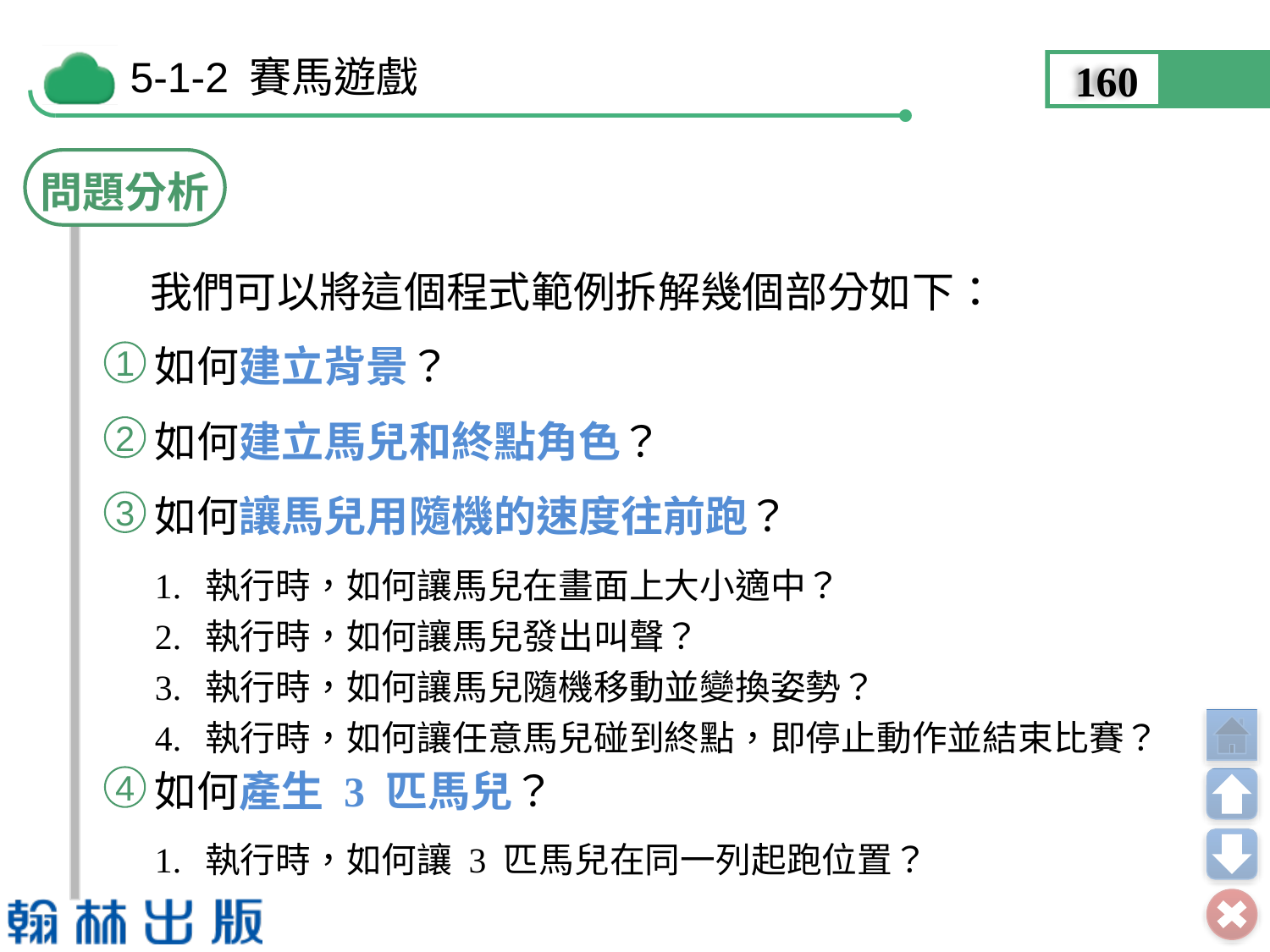

160
問題分析

我們可以將這個程式範例拆解幾個部分如下：
如何建立背景？
1
如何建立馬兒和終點角色？
2
如何讓馬兒用隨機的速度往前跑？
3
1.	執行時，如何讓馬兒在畫面上大小適中？
2.	執行時，如何讓馬兒發出叫聲？
3.	執行時，如何讓馬兒隨機移動並變換姿勢？
4.	執行時，如何讓任意馬兒碰到終點，即停止動作並結束比賽？
如何產生 3 匹馬兒？
4
1.	執行時，如何讓 3 匹馬兒在同一列起跑位置？